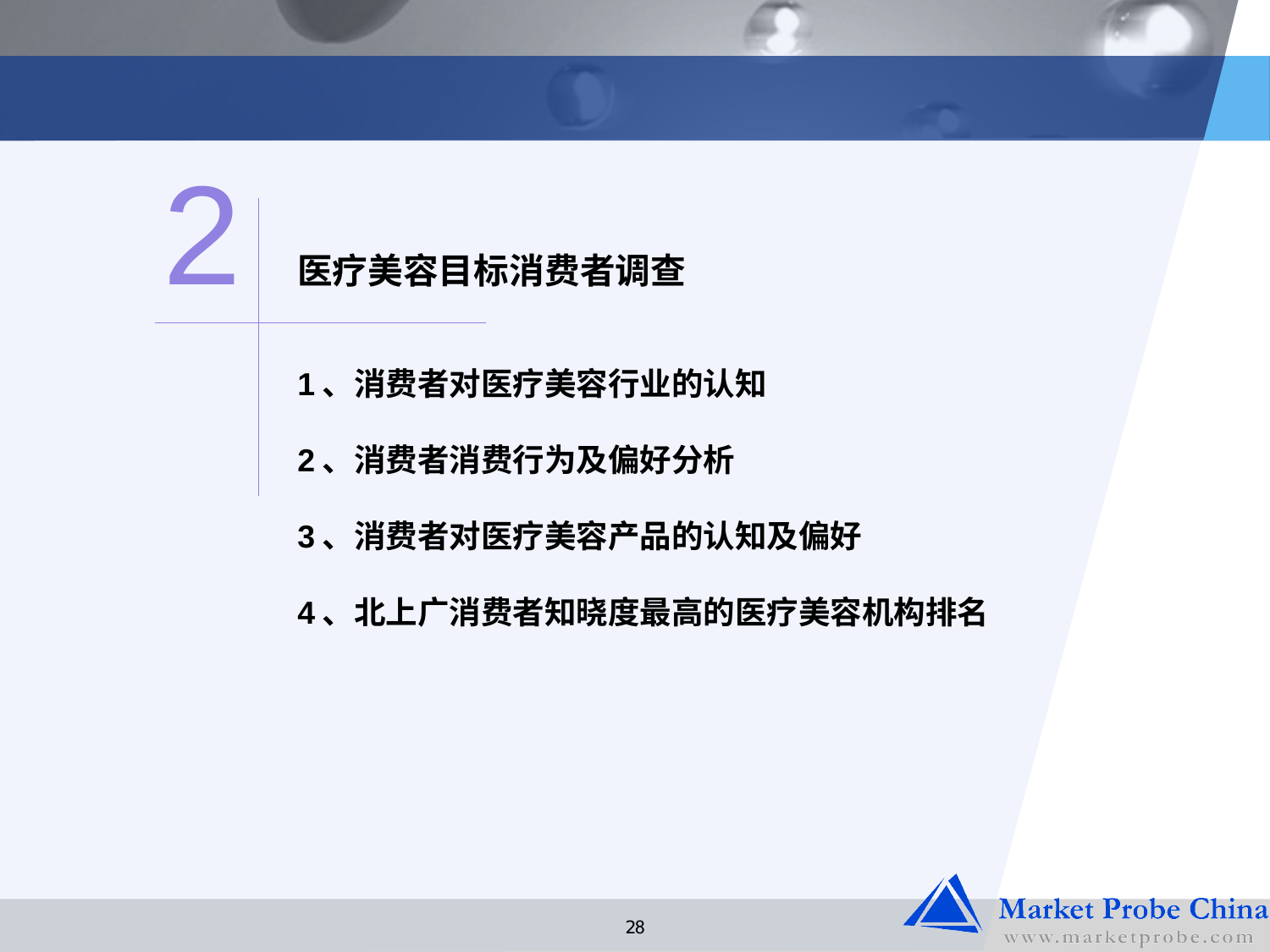

2
医疗美容目标消费者调查
1、消费者对医疗美容行业的认知
2、消费者消费行为及偏好分析
3、消费者对医疗美容产品的认知及偏好
4、北上广消费者知晓度最高的医疗美容机构排名

28